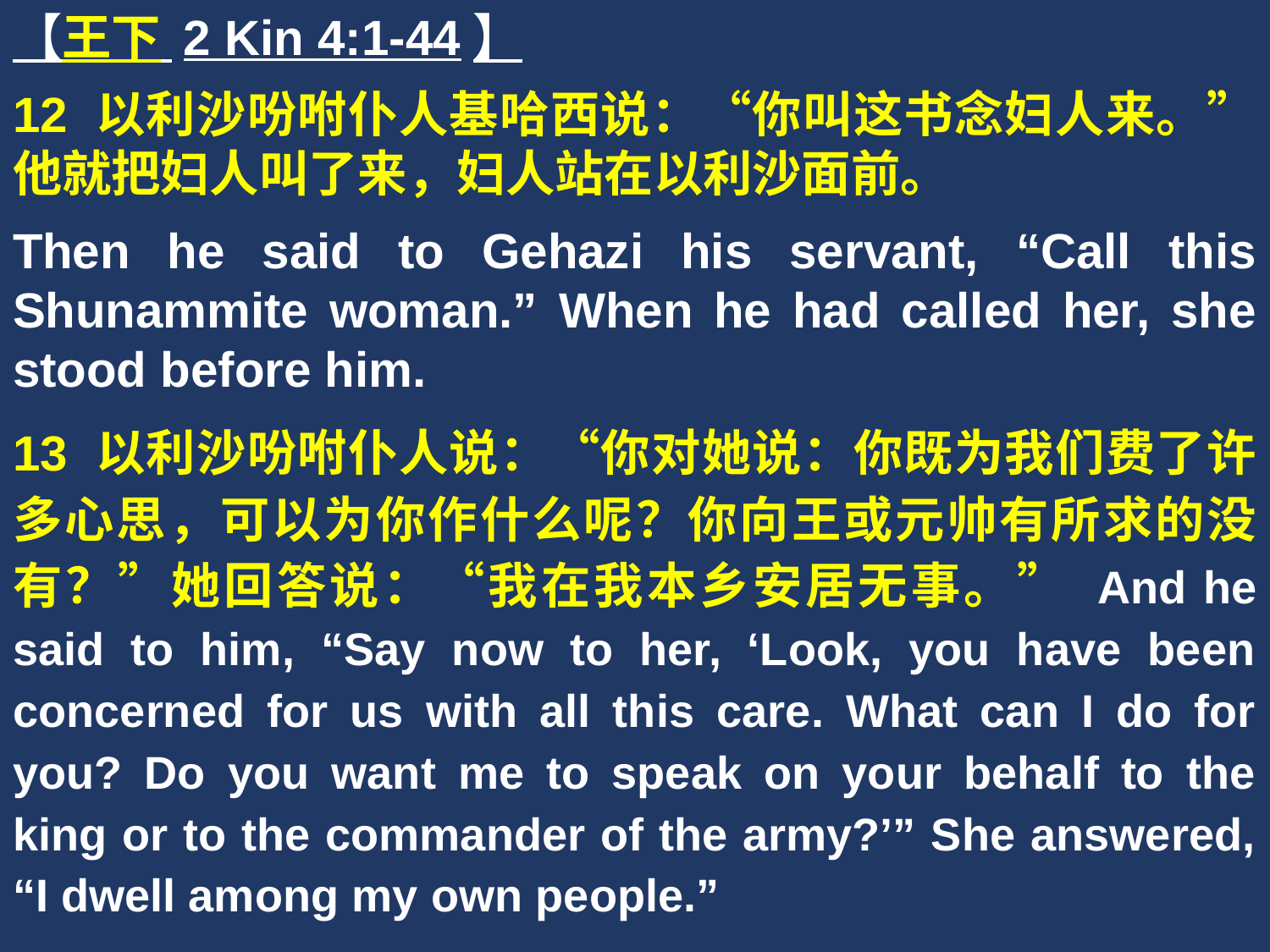

【王下 2 Kin 4:1-44】
12 以利沙吩咐仆人基哈西说：“你叫这书念妇人来。”他就把妇人叫了来，妇人站在以利沙面前。
Then he said to Gehazi his servant, “Call this Shunammite woman.” When he had called her, she stood before him.
13 以利沙吩咐仆人说：“你对她说：你既为我们费了许多心思，可以为你作什么呢？你向王或元帅有所求的没有？”她回答说：“我在我本乡安居无事。” And he said to him, “Say now to her, ‘Look, you have been concerned for us with all this care. What can I do for you? Do you want me to speak on your behalf to the king or to the commander of the army?’” She answered, “I dwell among my own people.”